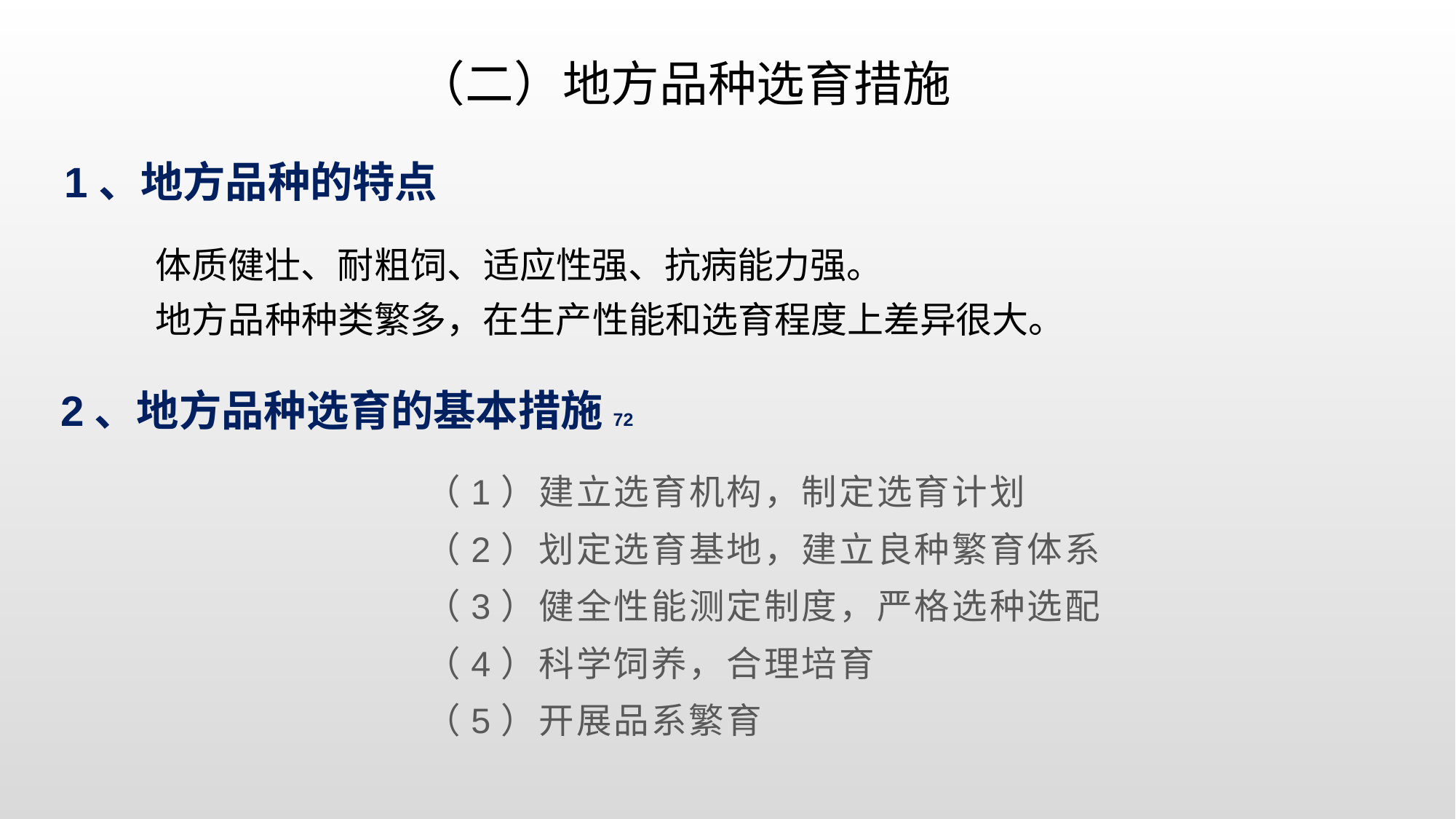

（二）地方品种选育措施
1、地方品种的特点
体质健壮、耐粗饲、适应性强、抗病能力强。
地方品种种类繁多，在生产性能和选育程度上差异很大。
2、地方品种选育的基本措施72
（1）建立选育机构，制定选育计划
（2）划定选育基地，建立良种繁育体系
（3）健全性能测定制度，严格选种选配
（4）科学饲养，合理培育
（5）开展品系繁育